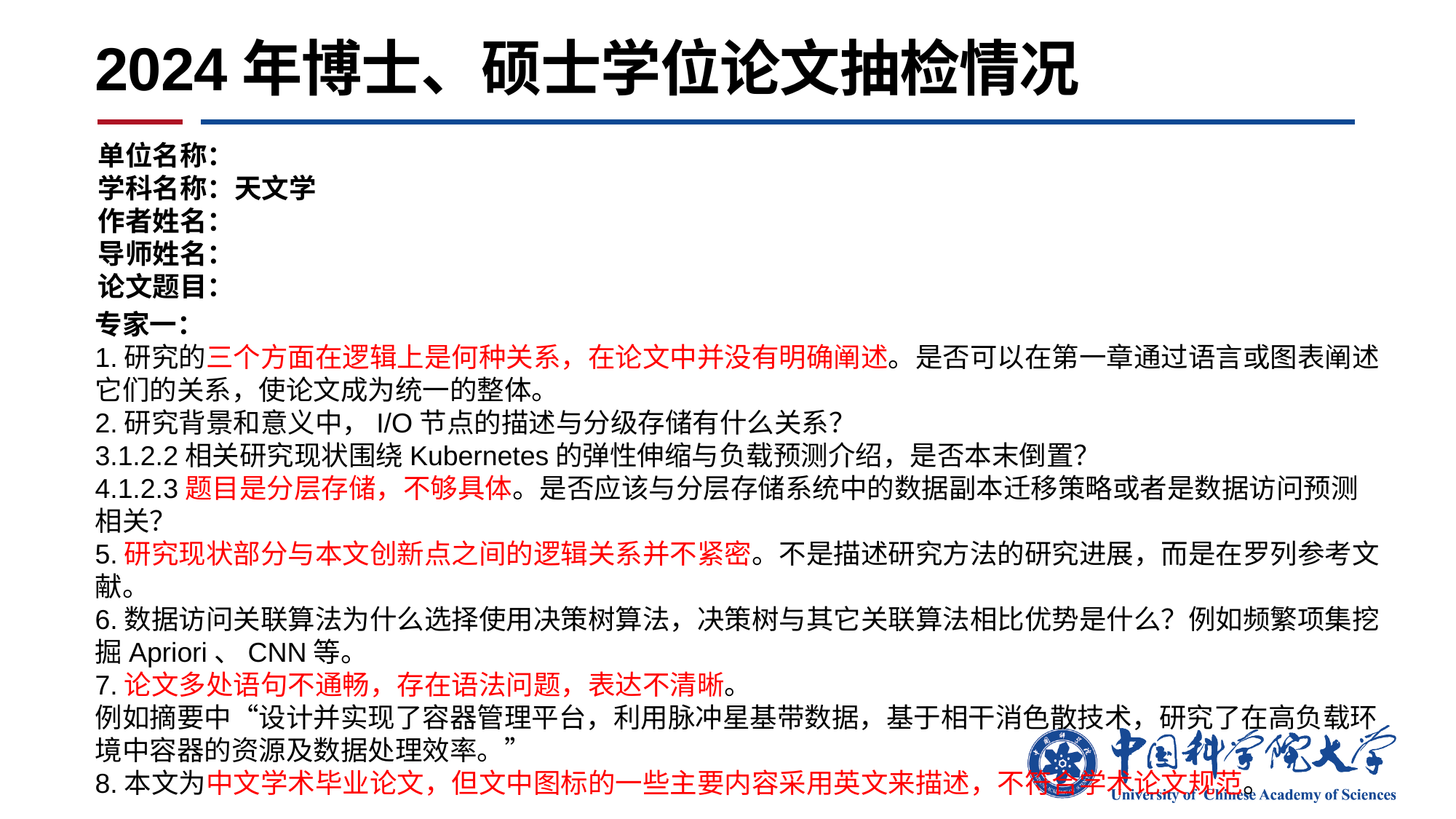

2024年博士、硕士学位论文抽检情况
单位名称：
学科名称：天文学
作者姓名：
导师姓名：
论文题目：
专家一：
1.研究的三个方面在逻辑上是何种关系，在论文中并没有明确阐述。是否可以在第一章通过语言或图表阐述它们的关系，使论文成为统一的整体。
2.研究背景和意义中，I/O节点的描述与分级存储有什么关系？
3.1.2.2相关研究现状围绕Kubernetes的弹性伸缩与负载预测介绍，是否本末倒置？
4.1.2.3题目是分层存储，不够具体。是否应该与分层存储系统中的数据副本迁移策略或者是数据访问预测相关？
5.研究现状部分与本文创新点之间的逻辑关系并不紧密。不是描述研究方法的研究进展，而是在罗列参考文献。
6.数据访问关联算法为什么选择使用决策树算法，决策树与其它关联算法相比优势是什么？例如频繁项集挖掘Apriori、CNN等。
7.论文多处语句不通畅，存在语法问题，表达不清晰。
例如摘要中“设计并实现了容器管理平台，利用脉冲星基带数据，基于相干消色散技术，研究了在高负载环境中容器的资源及数据处理效率。”
8.本文为中文学术毕业论文，但文中图标的一些主要内容采用英文来描述，不符合学术论文规范。